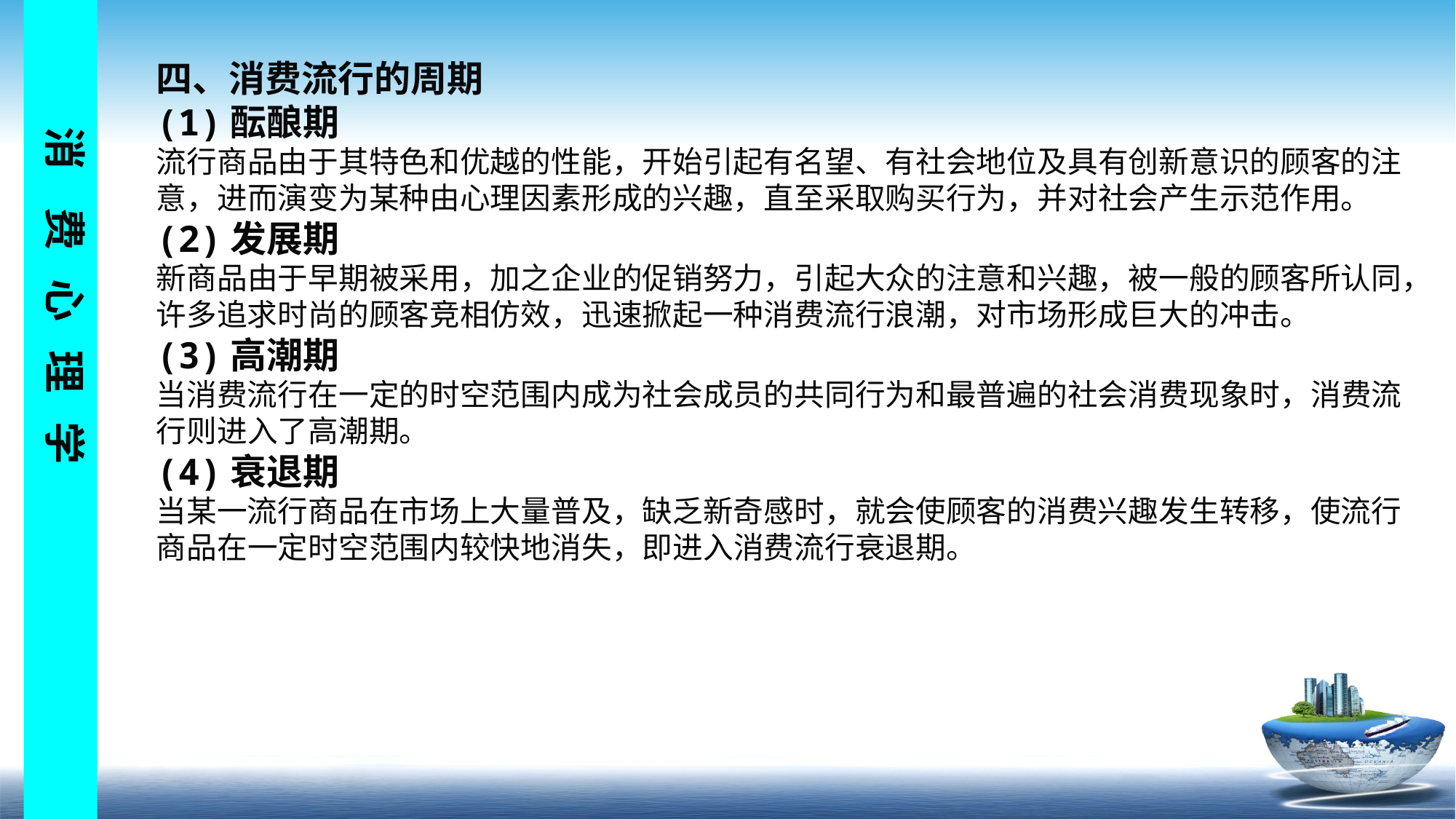

四、消费流行的周期
(1)酝酿期
流行商品由于其特色和优越的性能，开始引起有名望、有社会地位及具有创新意识的顾客的注意，进而演变为某种由心理因素形成的兴趣，直至采取购买行为，并对社会产生示范作用。
(2)发展期
新商品由于早期被采用，加之企业的促销努力，引起大众的注意和兴趣，被一般的顾客所认同，许多追求时尚的顾客竞相仿效，迅速掀起一种消费流行浪潮，对市场形成巨大的冲击。
(3)高潮期
当消费流行在一定的时空范围内成为社会成员的共同行为和最普遍的社会消费现象时，消费流行则进入了高潮期。
(4)衰退期
当某一流行商品在市场上大量普及，缺乏新奇感时，就会使顾客的消费兴趣发生转移，使流行商品在一定时空范围内较快地消失，即进入消费流行衰退期。